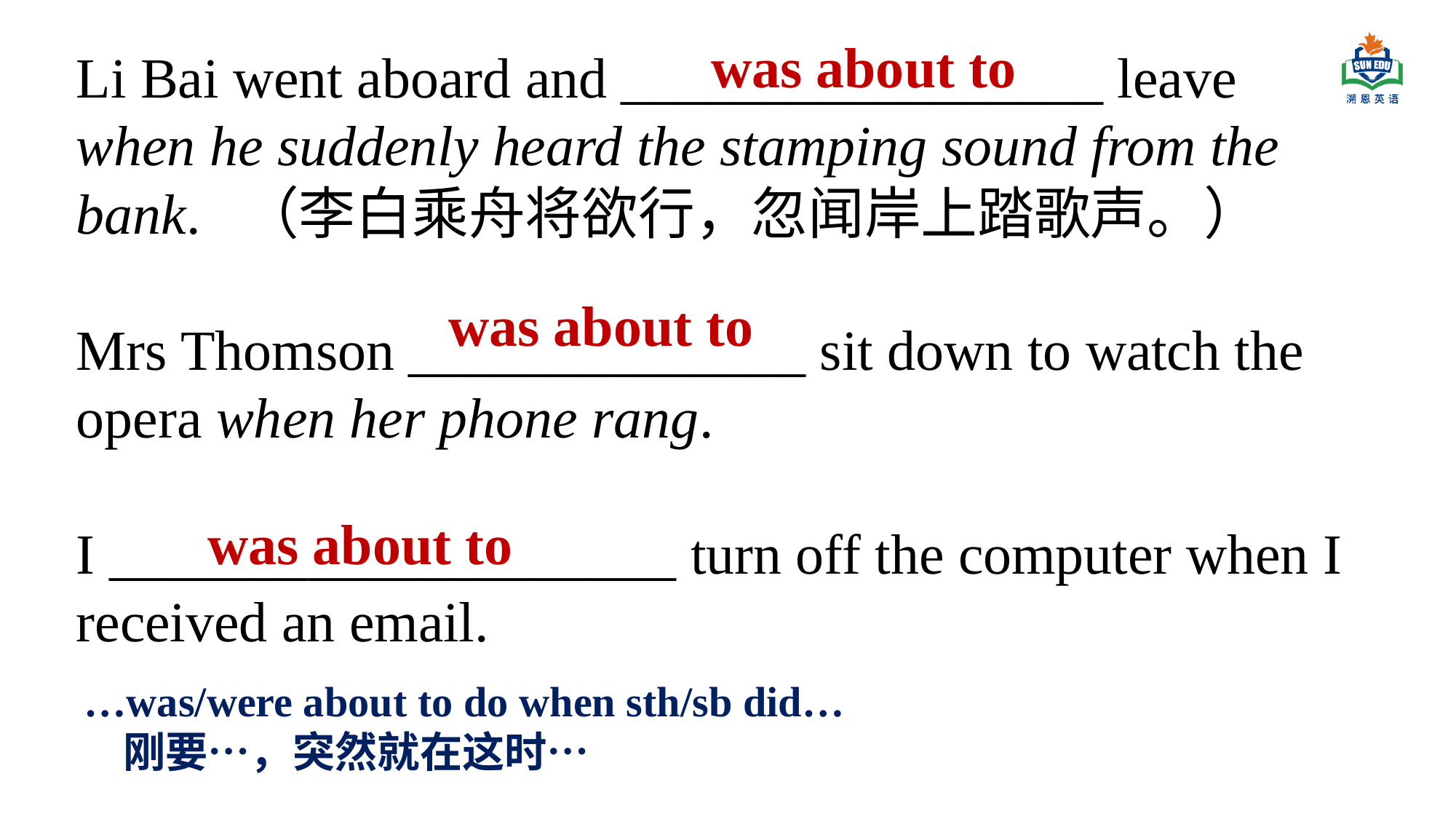

was about to
Li Bai went aboard and _________________ leave when he suddenly heard the stamping sound from the bank.  （李白乘舟将欲行，忽闻岸上踏歌声。）

Mrs Thomson ______________ sit down to watch the opera when her phone rang.

I ____________________ turn off the computer when I received an email.
was about to
was about to
…was/were about to do when sth/sb did…
   刚要…，突然就在这时…